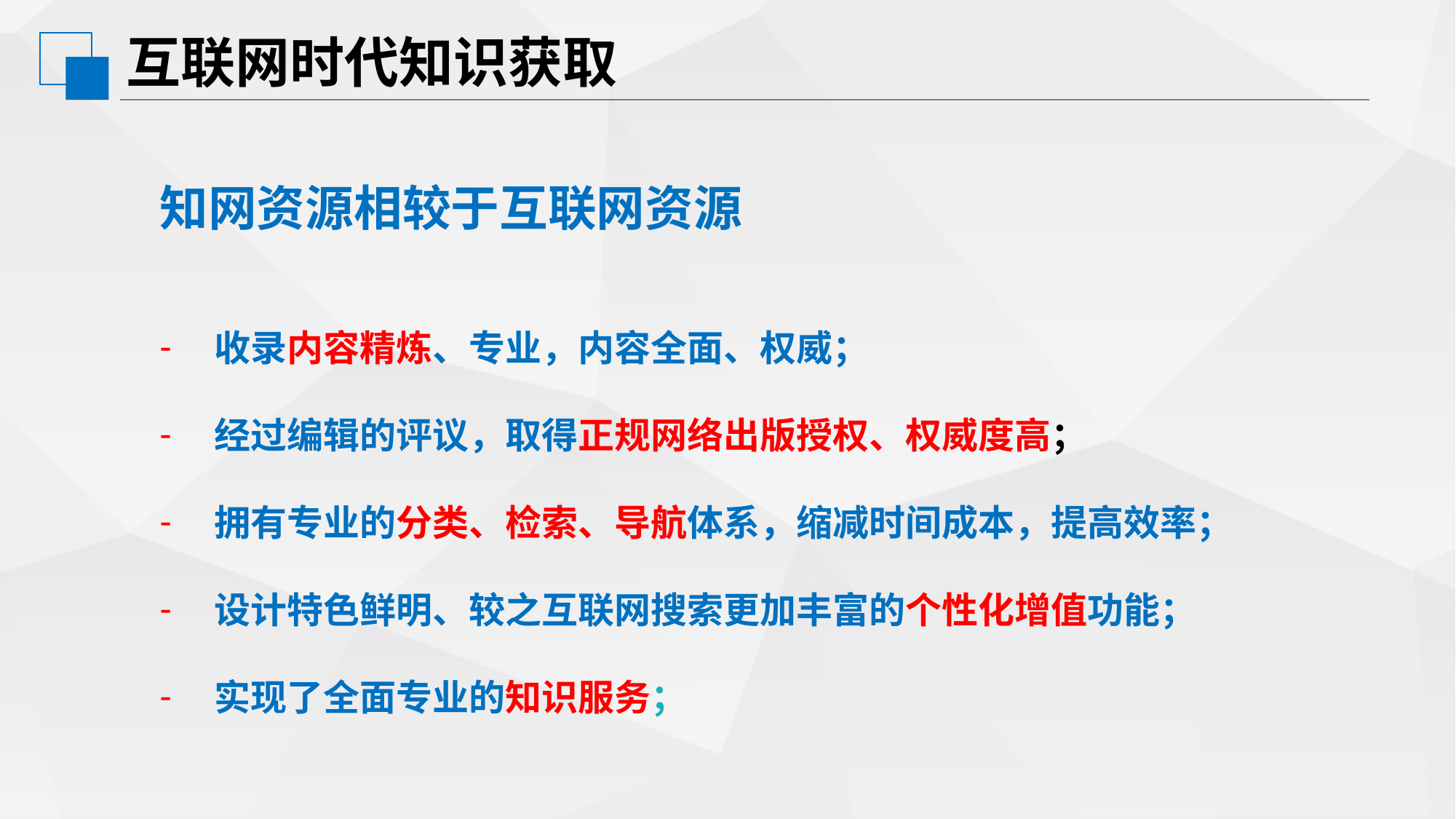

互联网时代知识获取
知网资源相较于互联网资源
收录内容精炼、专业，内容全面、权威；
经过编辑的评议，取得正规网络出版授权、权威度高；
拥有专业的分类、检索、导航体系，缩减时间成本，提高效率；
设计特色鲜明、较之互联网搜索更加丰富的个性化增值功能；
实现了全面专业的知识服务；